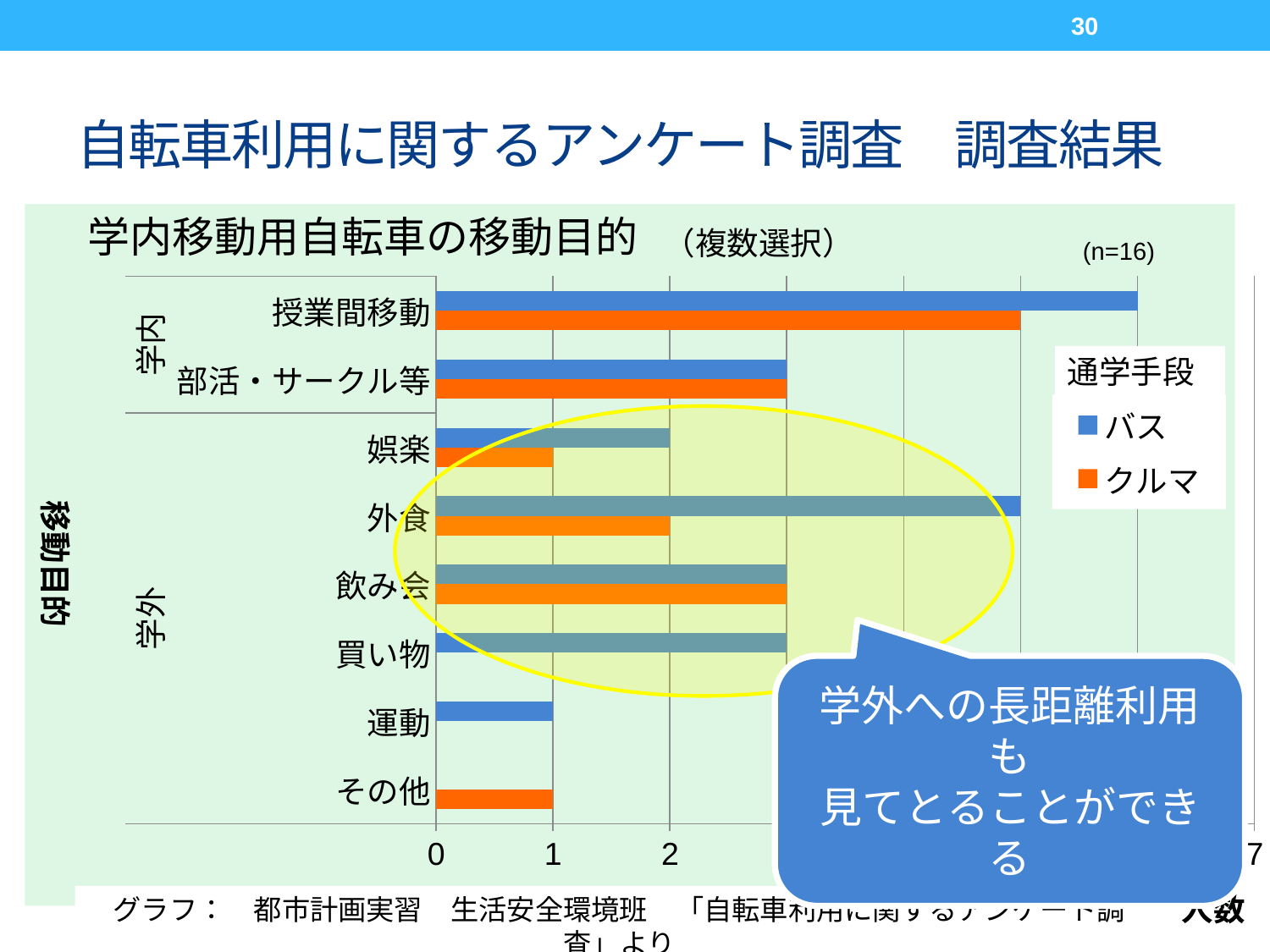

30
# 自転車利用に関するアンケート調査　調査結果
学内移動用自転車の移動目的

（複数選択）
(n=16)

### Chart

| Category | クルマ | バス |
|---|---|---|
| その他 | 1.0 | None |
| 運動 | None | 1.0 |
| 買い物 | None | 3.0 |
| 飲み会 | 3.0 | 3.0 |
| 外食 | 2.0 | 5.0 |
| 娯楽 | 1.0 | 2.0 |
| 部活・サークル等 | 3.0 | 3.0 |
| 授業間移動 | 5.0 | 6.0 |
通学手段

学外への長距離利用も
見てとることができる
グラフ：　都市計画実習　生活安全環境班　「自転車利用に関するアンケート調査」より